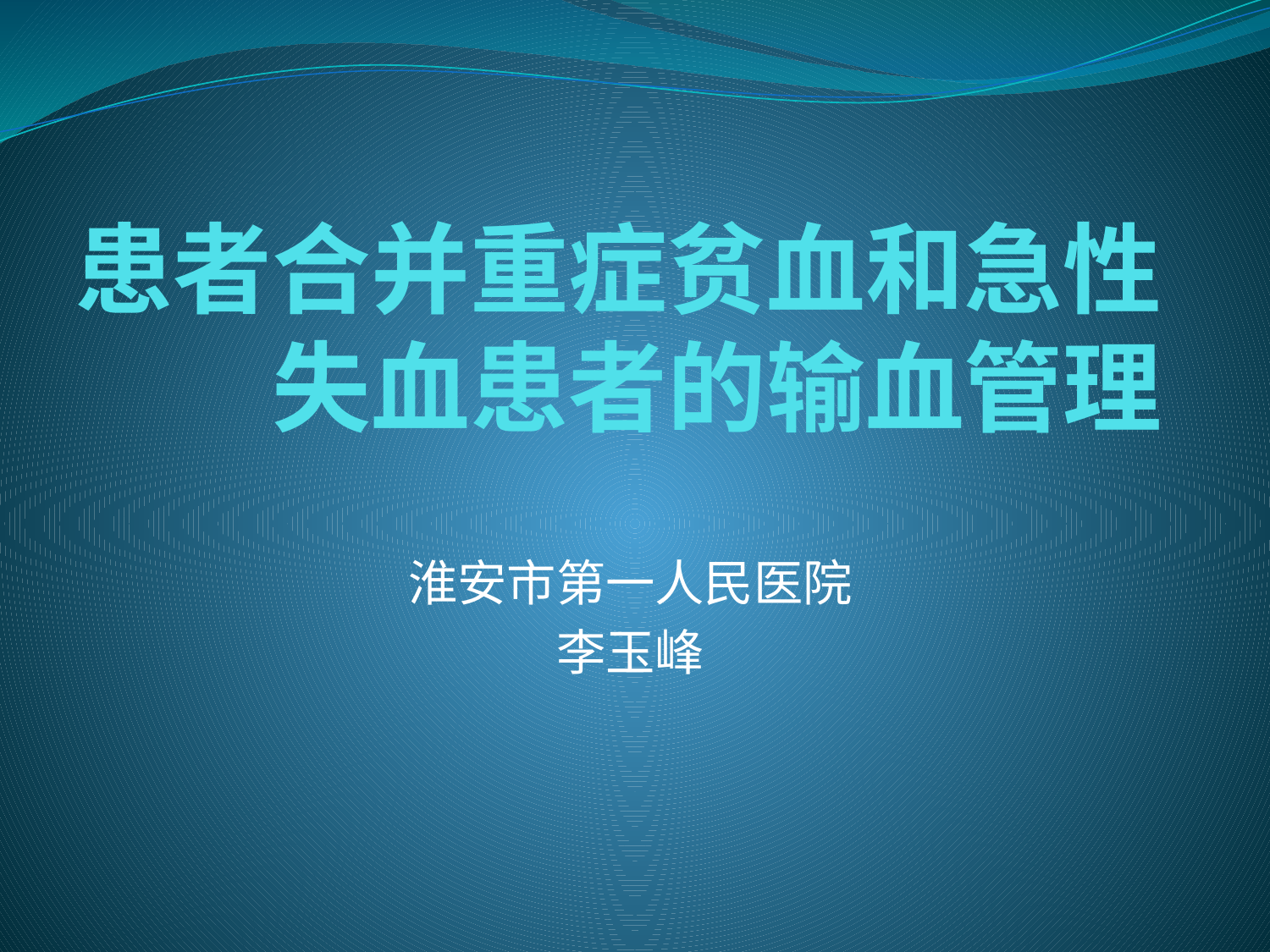

# 患者合并重症贫血和急性失血患者的输血管理
淮安市第一人民医院
李玉峰